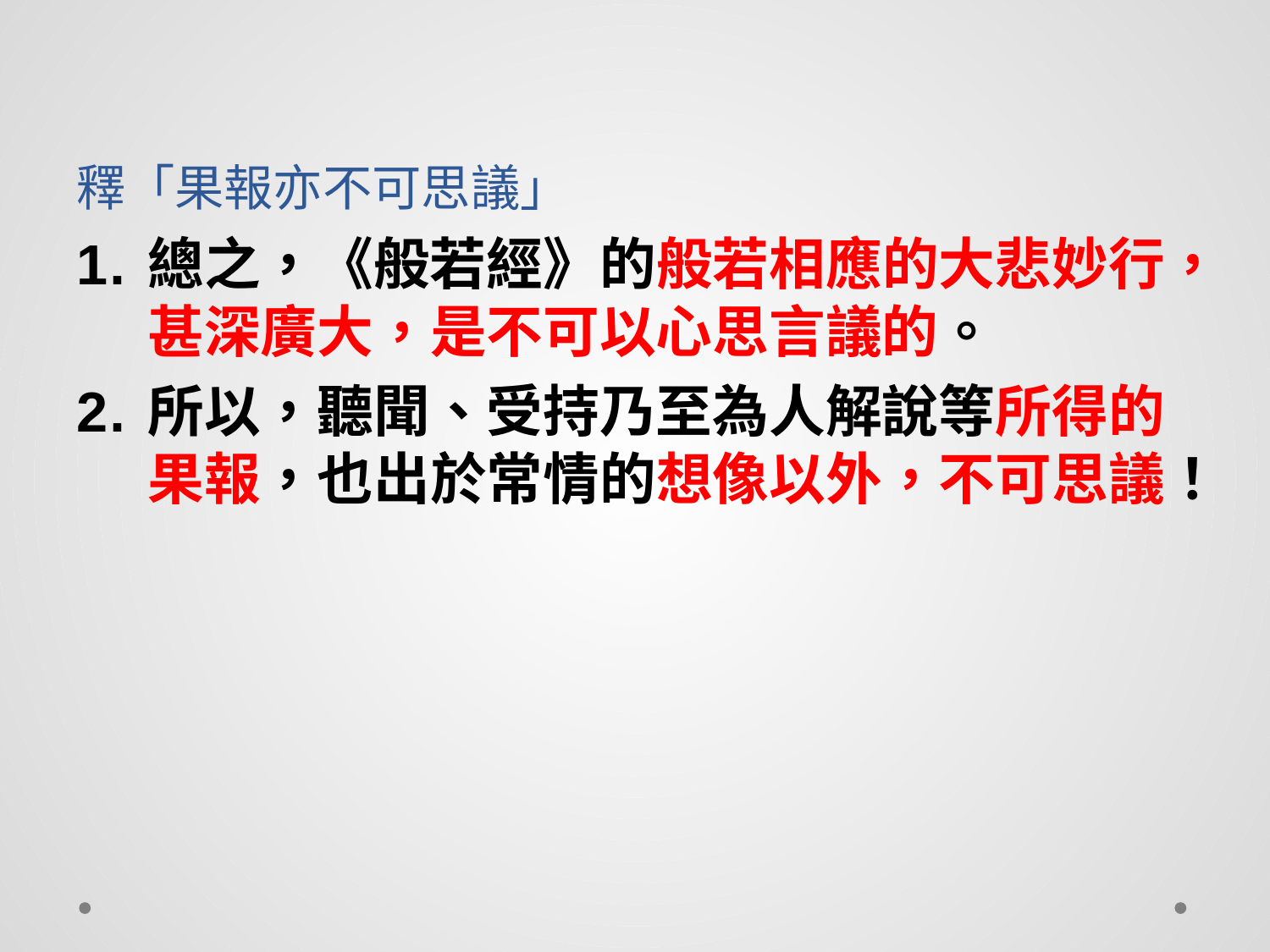

# 釋「果報亦不可思議」
總之，《般若經》的般若相應的大悲妙行，甚深廣大，是不可以心思言議的。
所以，聽聞、受持乃至為人解說等所得的果報，也出於常情的想像以外，不可思議！